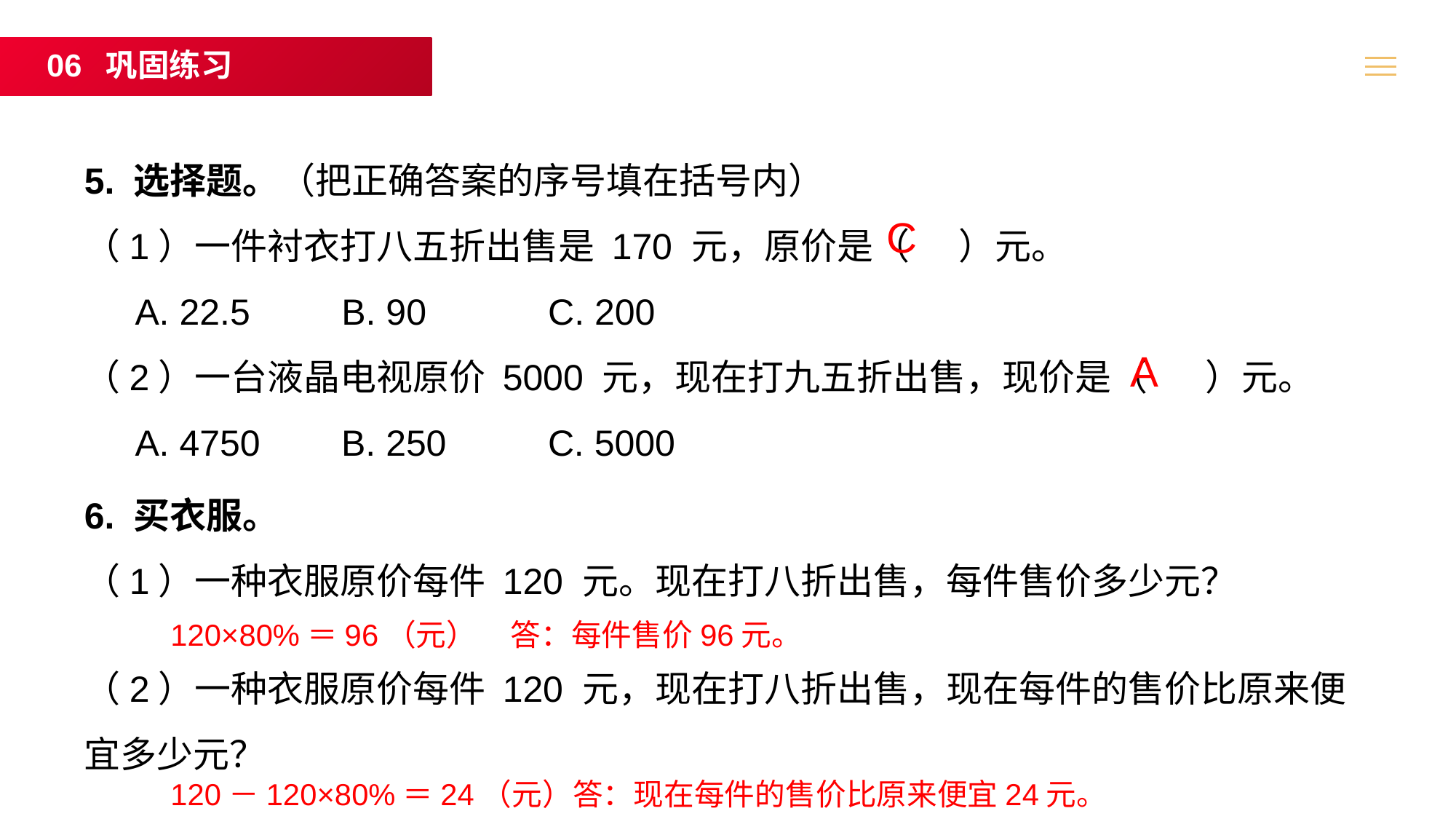

06  巩固练习
5. 选择题。（把正确答案的序号填在括号内）
（1）一件衬衣打八五折出售是 170 元，原价是（      ）元。
     A. 22.5         B. 90            C. 200
（2）一台液晶电视原价 5000 元，现在打九五折出售，现价是（       ）元。
     A. 4750        B. 250          C. 5000
C
A
6. 买衣服。
（1）一种衣服原价每件 120 元。现在打八折出售，每件售价多少元？
120×80%＝96（元）     答：每件售价96元。
（2）一种衣服原价每件 120 元，现在打八折出售，现在每件的售价比原来便宜多少元？
120－120×80%＝24（元）答：现在每件的售价比原来便宜24元。